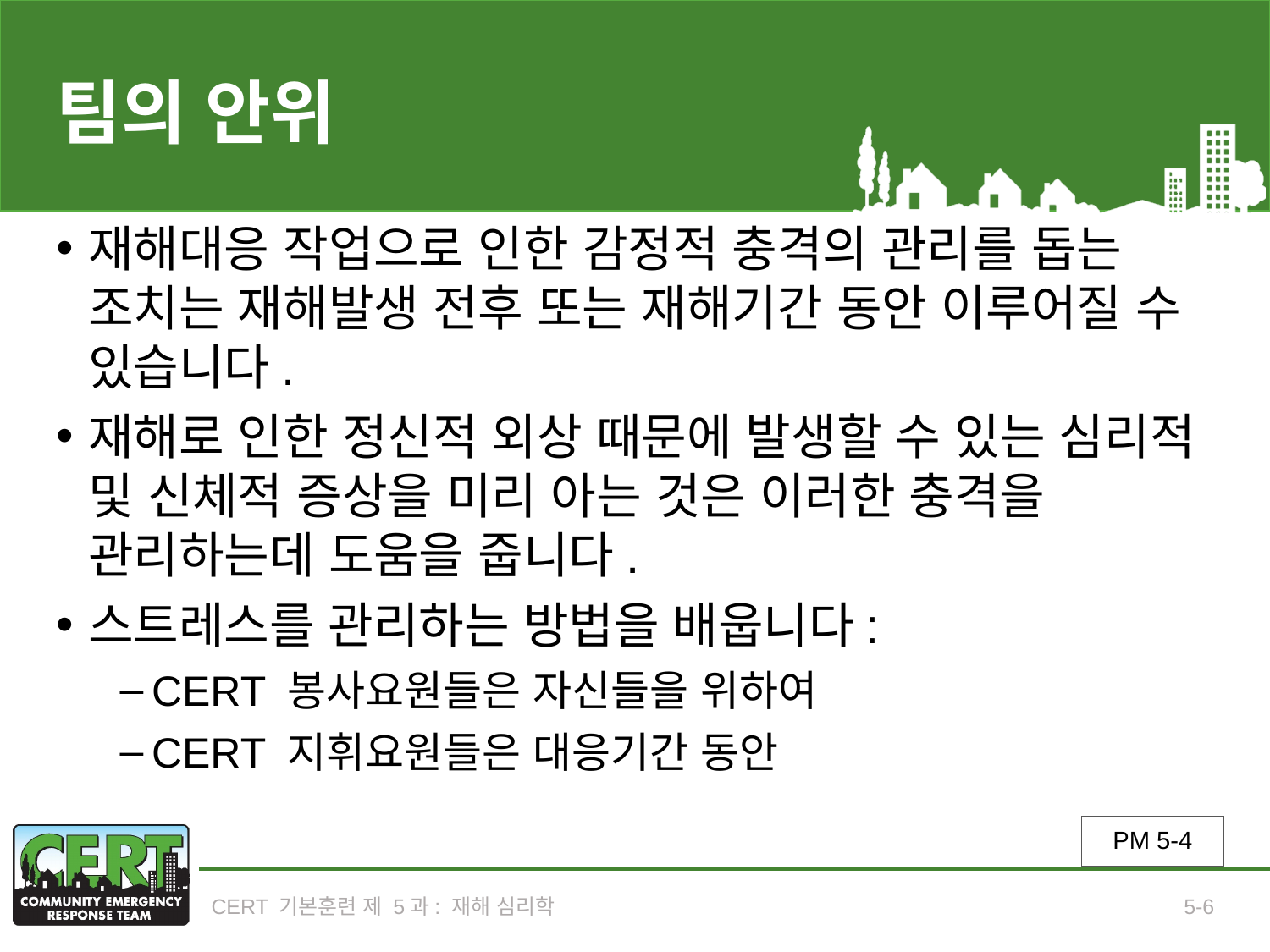

# 팀의 안위
재해대응 작업으로 인한 감정적 충격의 관리를 돕는 조치는 재해발생 전후 또는 재해기간 동안 이루어질 수 있습니다.
재해로 인한 정신적 외상 때문에 발생할 수 있는 심리적 및 신체적 증상을 미리 아는 것은 이러한 충격을 관리하는데 도움을 줍니다.
스트레스를 관리하는 방법을 배웁니다:
CERT 봉사요원들은 자신들을 위하여
CERT 지휘요원들은 대응기간 동안

PM 5-4
CERT 기본훈련 제 5과: 재해 심리학
5-6